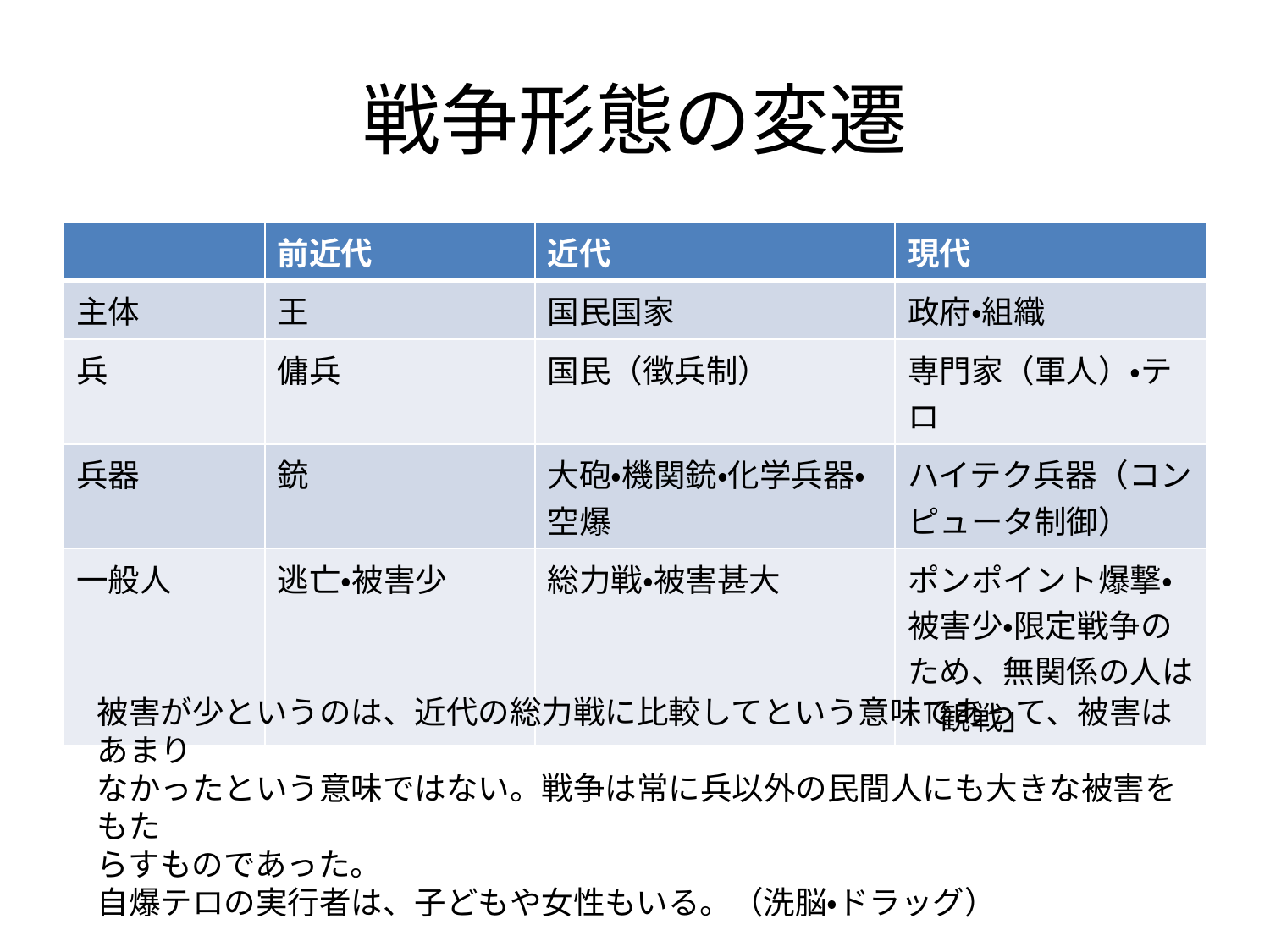

# 戦争形態の変遷
|  | 前近代 | 近代 | 現代 |
| --- | --- | --- | --- |
| 主体 | 王 | 国民国家 | 政府・組織 |
| 兵 | 傭兵 | 国民（徴兵制） | 専門家（軍人）・テロ |
| 兵器 | 銃 | 大砲・機関銃・化学兵器・空爆 | ハイテク兵器（コンピュータ制御） |
| 一般人 | 逃亡・被害少 | 総力戦・被害甚大 | ポンポイント爆撃・被害少・限定戦争のため、無関係の人は「観戦」 |
被害が少というのは、近代の総力戦に比較してという意味であって、被害はあまり
なかったという意味ではない。戦争は常に兵以外の民間人にも大きな被害をもた
らすものであった。
自爆テロの実行者は、子どもや女性もいる。（洗脳・ドラッグ）